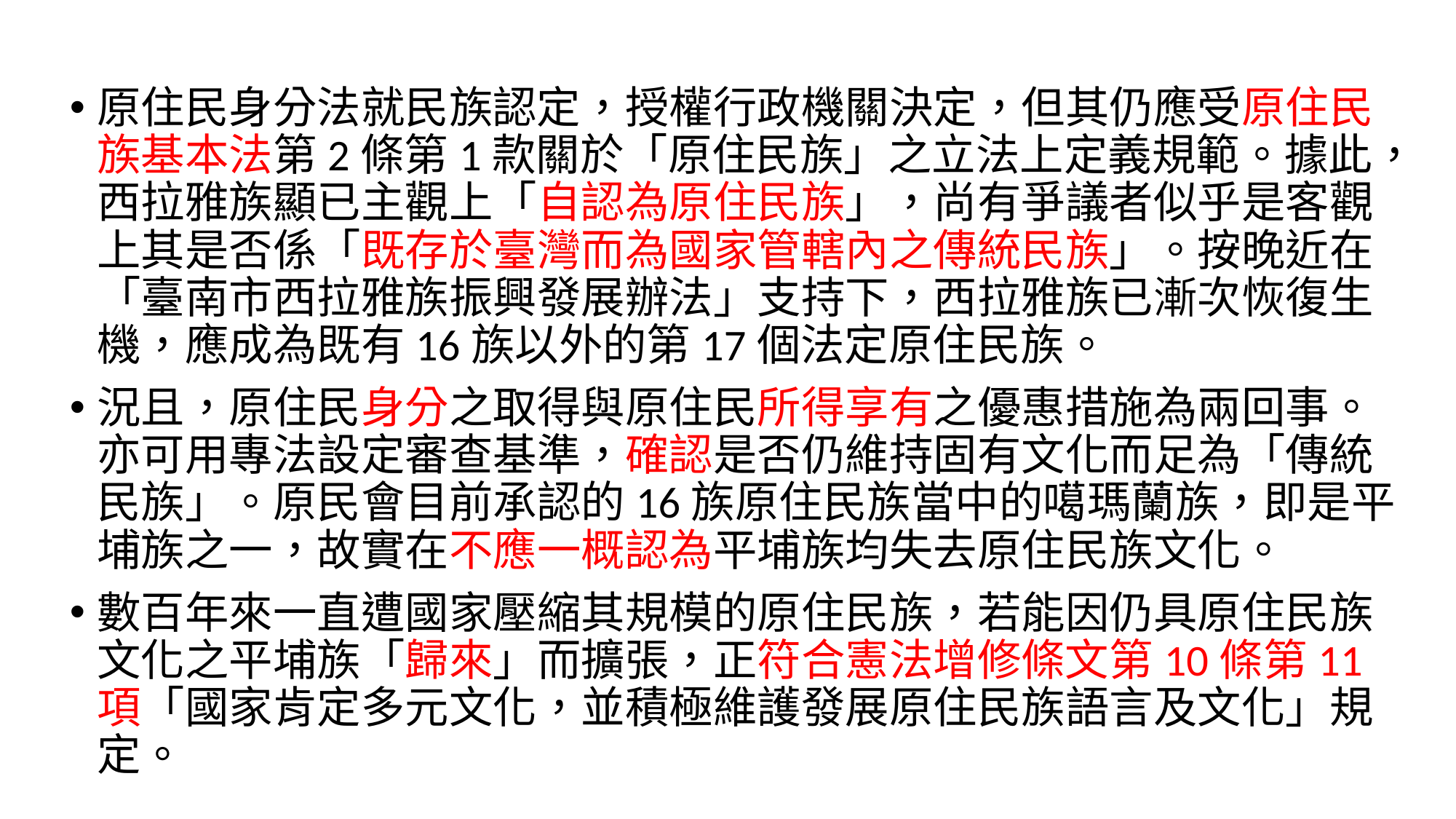

#
原住民身分法就民族認定，授權行政機關決定，但其仍應受原住民族基本法第2條第1款關於「原住民族」之立法上定義規範。據此，西拉雅族顯已主觀上「自認為原住民族」，尚有爭議者似乎是客觀上其是否係「既存於臺灣而為國家管轄內之傳統民族」。按晚近在「臺南市西拉雅族振興發展辦法」支持下，西拉雅族已漸次恢復生機，應成為既有16族以外的第17個法定原住民族。
況且，原住民身分之取得與原住民所得享有之優惠措施為兩回事。亦可用專法設定審查基準，確認是否仍維持固有文化而足為「傳統民族」。原民會目前承認的16族原住民族當中的噶瑪蘭族，即是平埔族之一，故實在不應一概認為平埔族均失去原住民族文化。
數百年來一直遭國家壓縮其規模的原住民族，若能因仍具原住民族文化之平埔族「歸來」而擴張，正符合憲法增修條文第10條第11項「國家肯定多元文化，並積極維護發展原住民族語言及文化」規定。